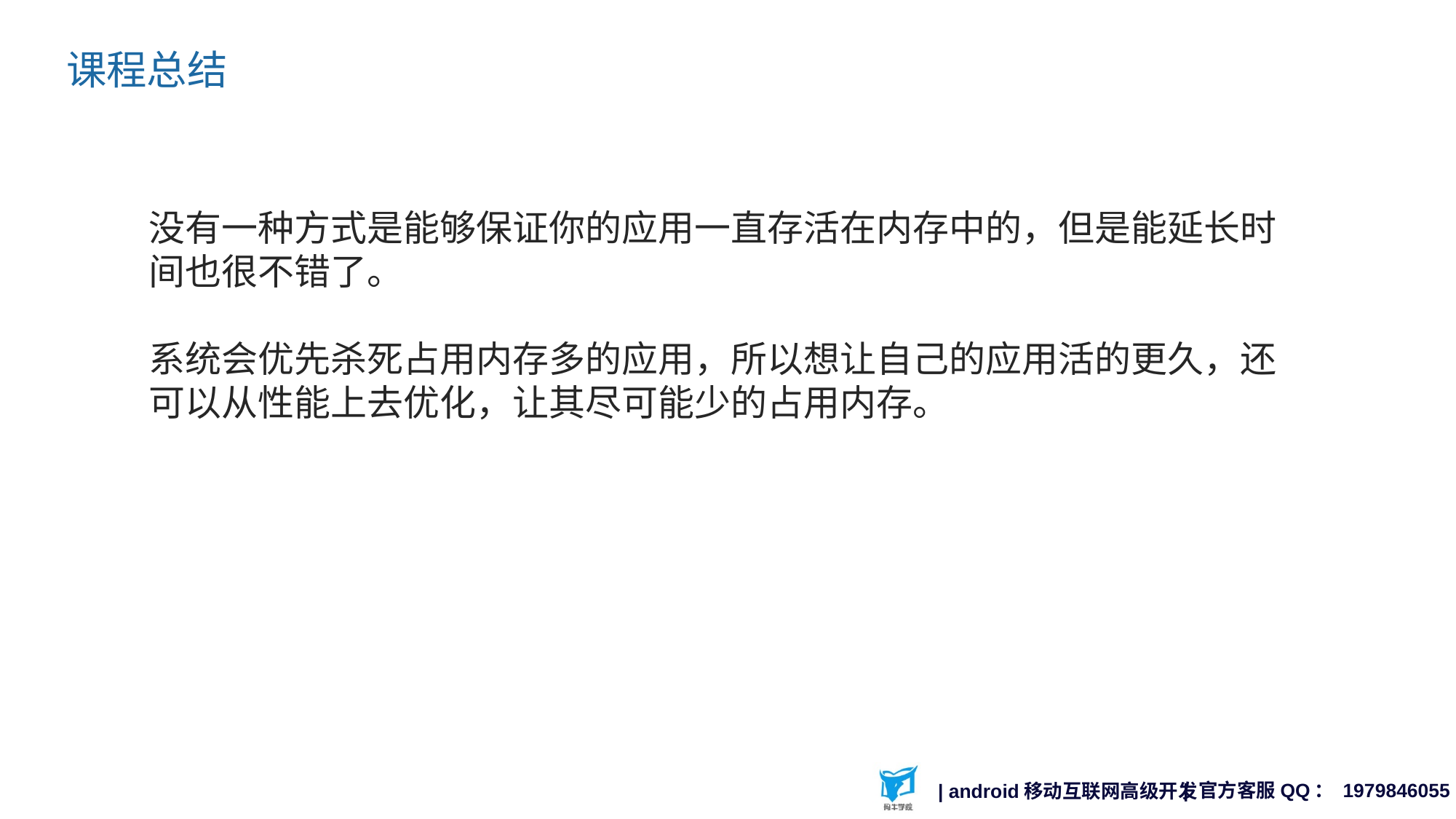

课程总结
没有一种方式是能够保证你的应用一直存活在内存中的，但是能延长时间也很不错了。

系统会优先杀死占用内存多的应用，所以想让自己的应用活的更久，还可以从性能上去优化，让其尽可能少的占用内存。